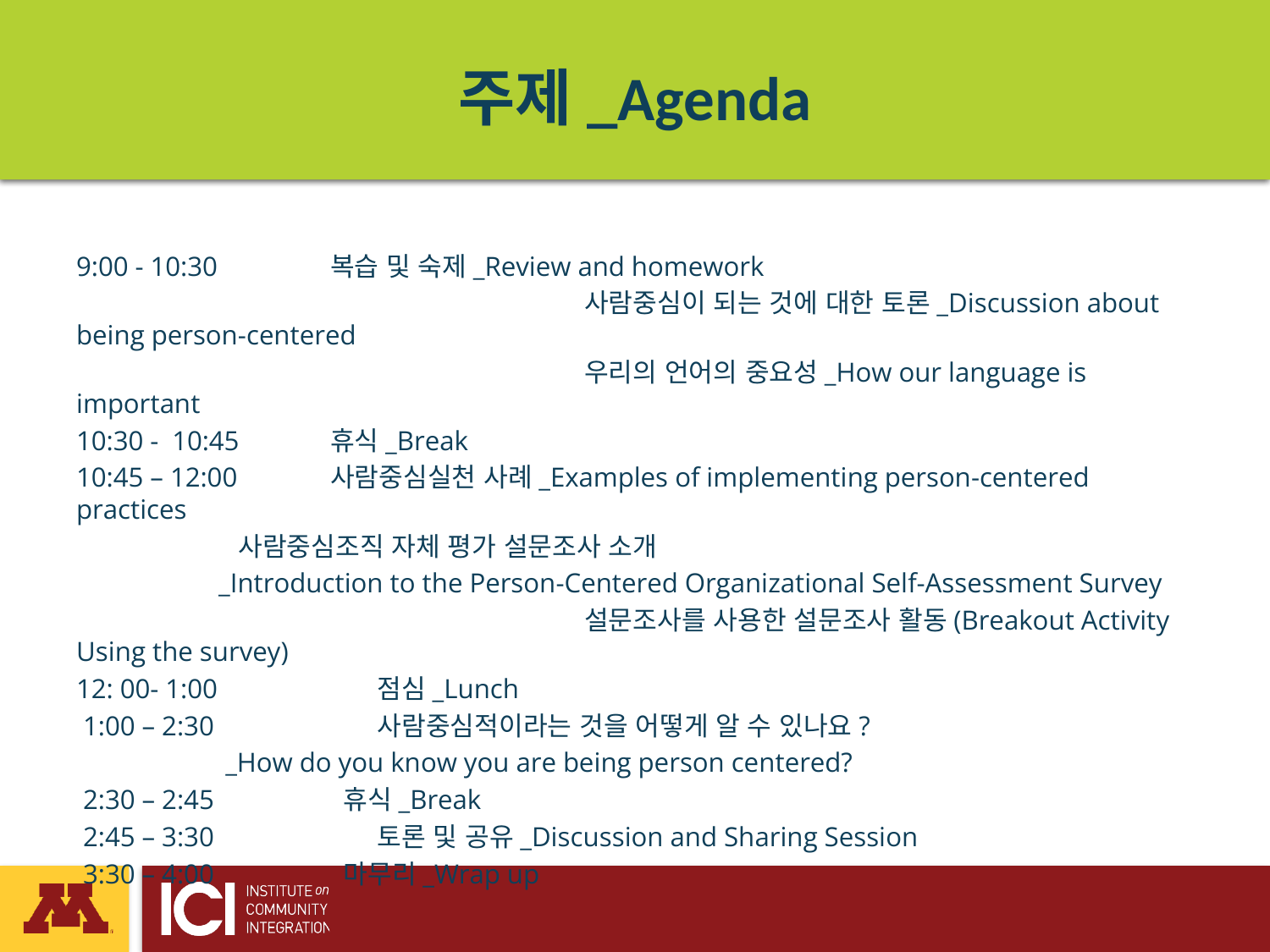

# 주제_Agenda
9:00 - 10:30 	복습 및 숙제_Review and homework
				사람중심이 되는 것에 대한 토론_Discussion about being person-centered
				우리의 언어의 중요성_How our language is important
10:30 -  10:45	휴식_Break
10:45 – 12:00	사람중심실천 사례_Examples of implementing person-centered practices
                     사람중심조직 자체 평가 설문조사 소개
                     _Introduction to the Person-Centered Organizational Self-Assessment Survey
				설문조사를 사용한 설문조사 활동(Breakout Activity Using the survey)
12: 00- 1:00	      점심_Lunch
 1:00 – 2:30	      사람중심적이라는 것을 어떻게 알 수 있나요?
                      _How do you know you are being person centered?
 2:30 – 2:45 	 휴식_Break
 2:45 – 3:30	      토론 및 공유_Discussion and Sharing Session
 3:30 – 4:00 	 마무리_Wrap up